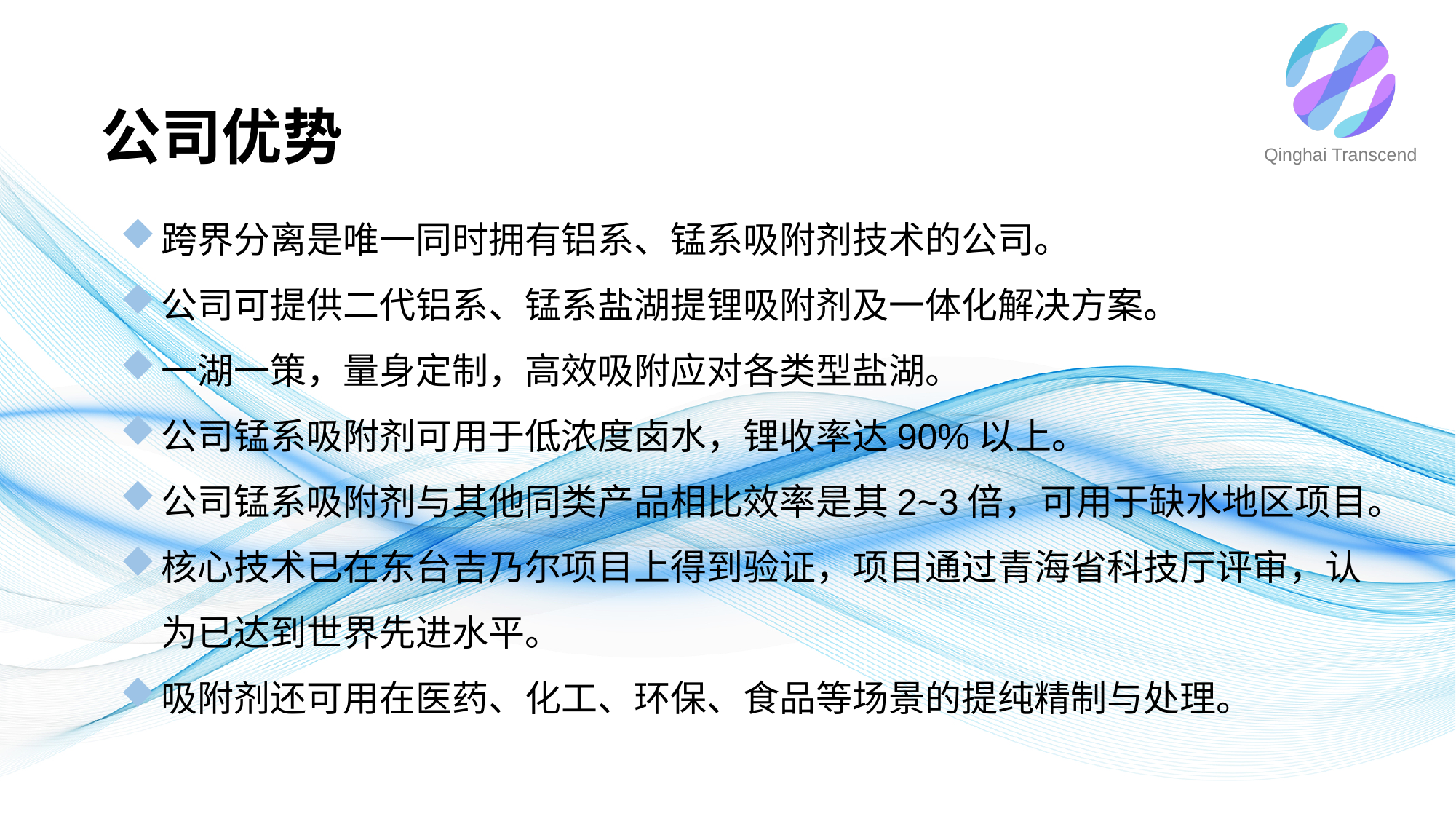

Qinghai Transcend
公司优势
跨界分离是唯一同时拥有铝系、锰系吸附剂技术的公司。
公司可提供二代铝系、锰系盐湖提锂吸附剂及一体化解决方案。
一湖一策，量身定制，高效吸附应对各类型盐湖。
公司锰系吸附剂可用于低浓度卤水，锂收率达90%以上。
公司锰系吸附剂与其他同类产品相比效率是其2~3倍，可用于缺水地区项目。
核心技术已在东台吉乃尔项目上得到验证，项目通过青海省科技厅评审，认为已达到世界先进水平。
吸附剂还可用在医药、化工、环保、食品等场景的提纯精制与处理。